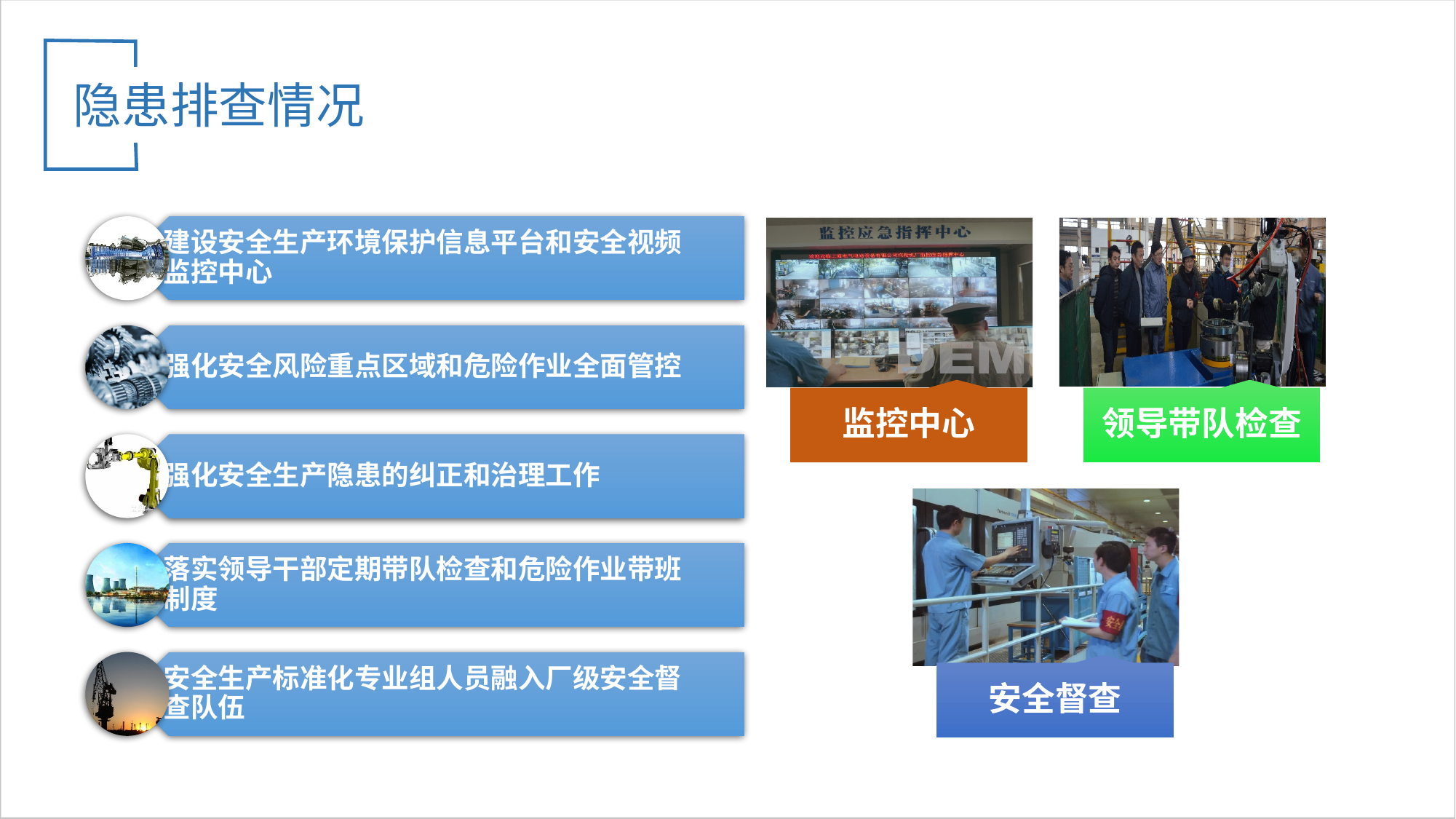

#
隐患排查情况
建设安全生产环境保护信息平台和安全视频监控中心
强化安全风险重点区域和危险作业全面管控
强化安全生产隐患的纠正和治理工作
落实领导干部定期带队检查和危险作业带班制度
安全生产标准化专业组人员融入厂级安全督查队伍
监控中心
领导带队检查
安全督查